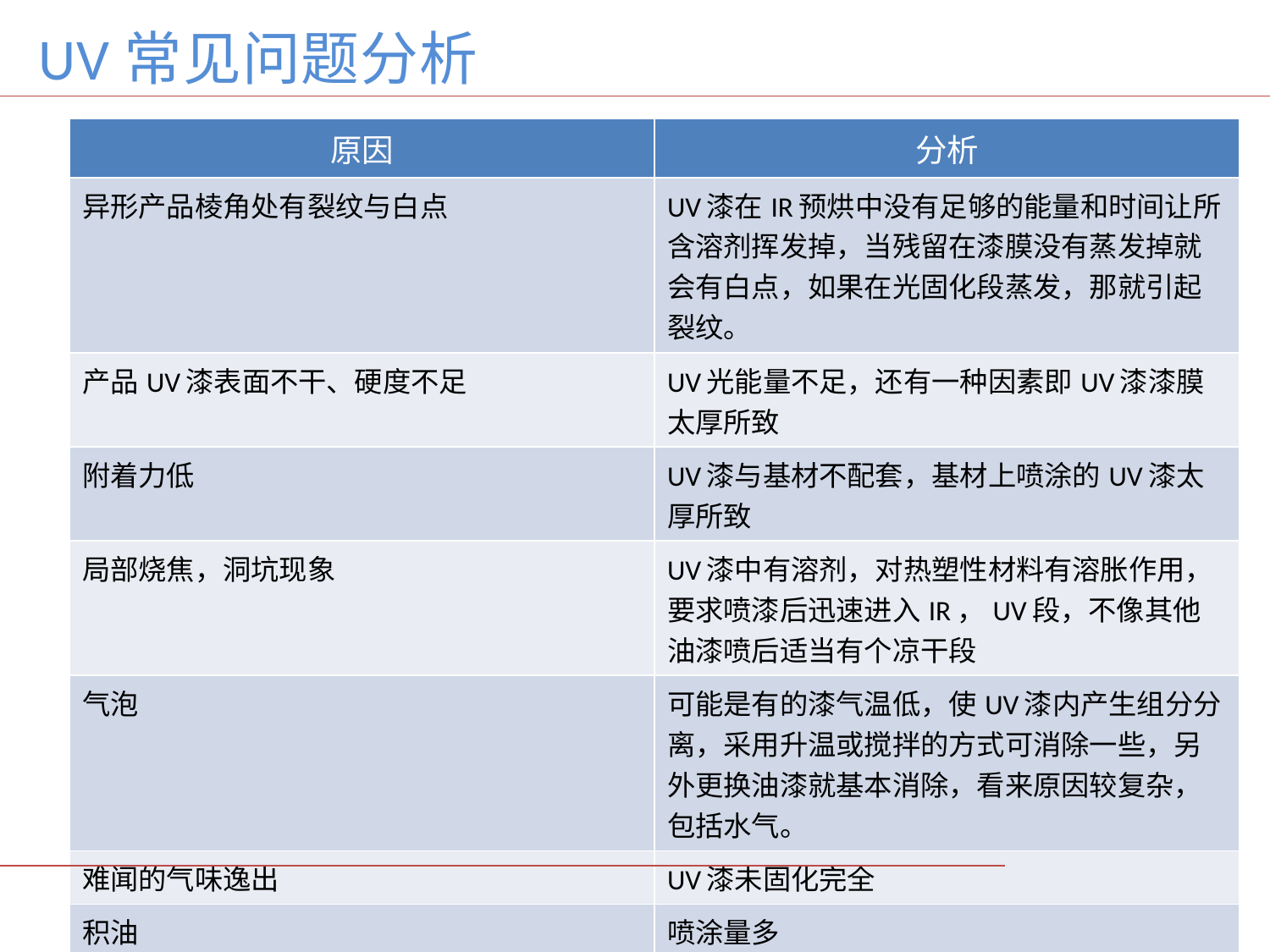

UV常见问题分析
| 原因 | 分析 |
| --- | --- |
| 异形产品棱角处有裂纹与白点 | UV漆在IR预烘中没有足够的能量和时间让所含溶剂挥发掉，当残留在漆膜没有蒸发掉就会有白点，如果在光固化段蒸发，那就引起裂纹。 |
| 产品UV漆表面不干、硬度不足 | UV光能量不足，还有一种因素即UV漆漆膜太厚所致 |
| 附着力低 | UV漆与基材不配套，基材上喷涂的UV漆太厚所致 |
| 局部烧焦，洞坑现象 | UV漆中有溶剂，对热塑性材料有溶胀作用，要求喷漆后迅速进入IR，UV段，不像其他油漆喷后适当有个凉干段 |
| 气泡 | 可能是有的漆气温低，使UV漆内产生组分分离，采用升温或搅拌的方式可消除一些，另外更换油漆就基本消除，看来原因较复杂，包括水气。 |
| 难闻的气味逸出 | UV漆未固化完全 |
| 积油 | 喷涂量多 |